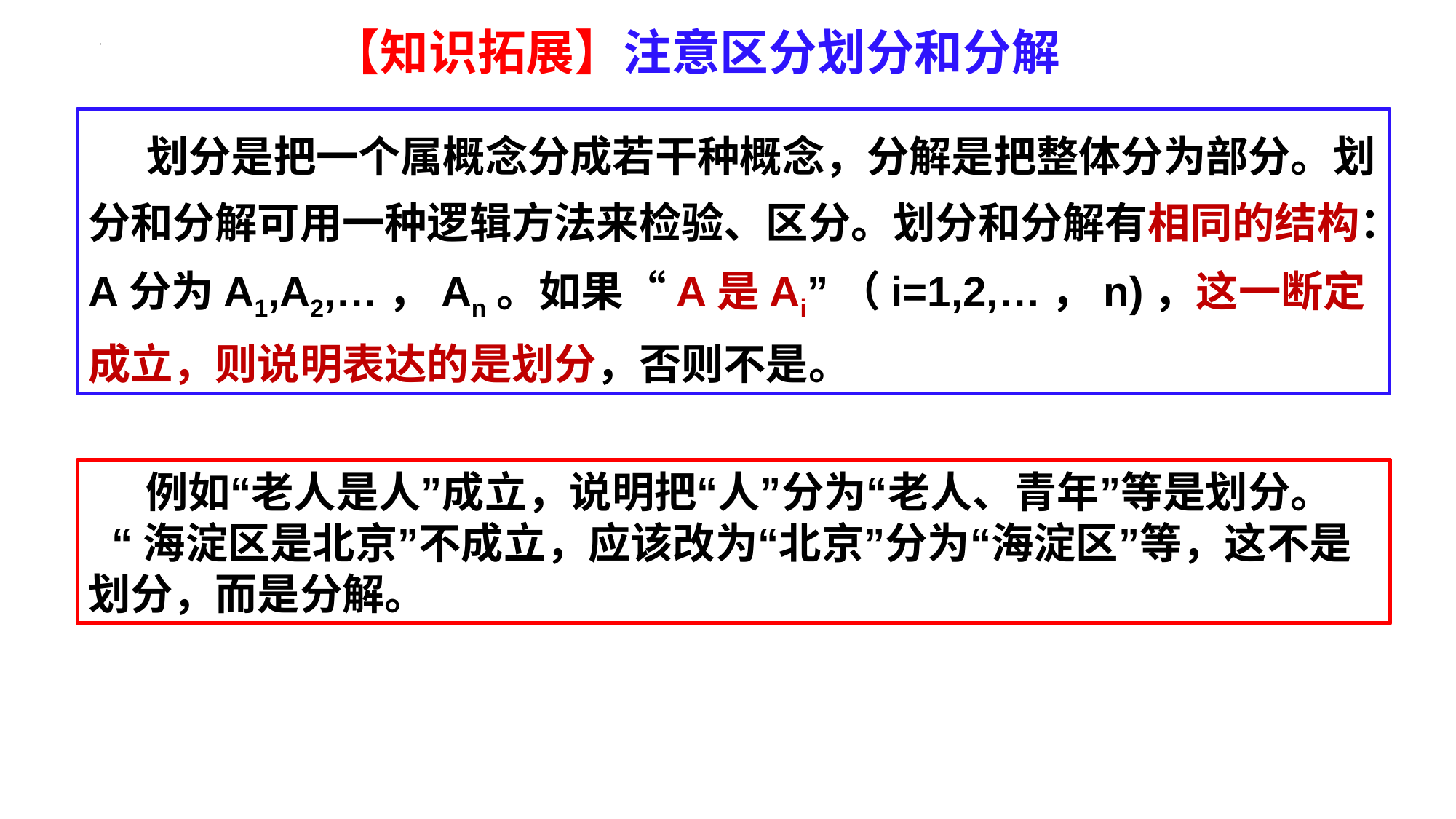

【知识拓展】注意区分划分和分解
     划分是把一个属概念分成若干种概念，分解是把整体分为部分。划分和分解可用一种逻辑方法来检验、区分。划分和分解有相同的结构：A分为A1,A2,…，An。如果“A是Ai”（i=1,2,…，n)，这一断定成立，则说明表达的是划分，否则不是。
    例如“老人是人”成立，说明把“人”分为“老人、青年”等是划分。
  “海淀区是北京”不成立，应该改为“北京”分为“海淀区”等，这不是划分，而是分解。